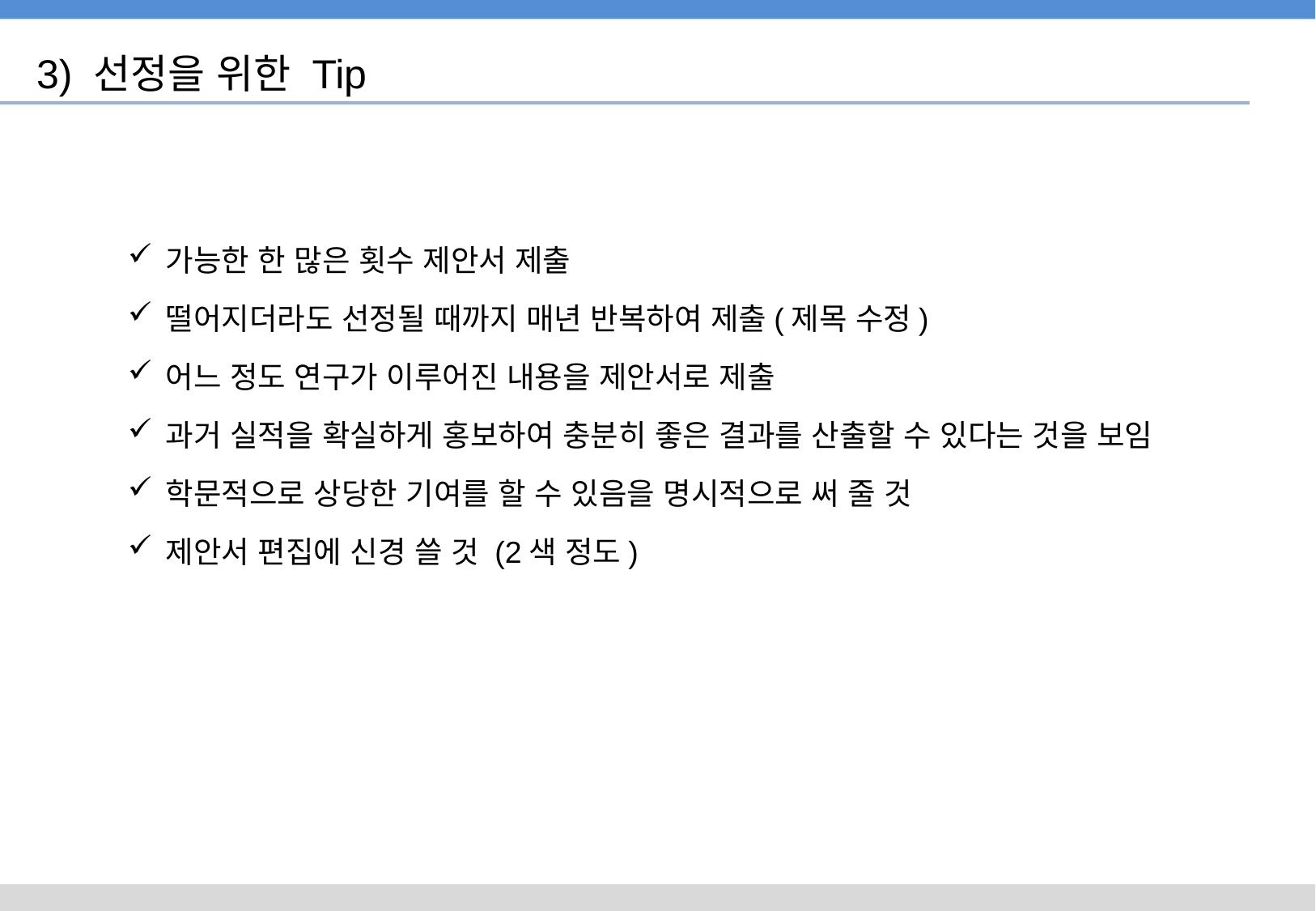

# 3) 선정을 위한 Tip
가능한 한 많은 횟수 제안서 제출
떨어지더라도 선정될 때까지 매년 반복하여 제출(제목 수정)
어느 정도 연구가 이루어진 내용을 제안서로 제출
과거 실적을 확실하게 홍보하여 충분히 좋은 결과를 산출할 수 있다는 것을 보임
학문적으로 상당한 기여를 할 수 있음을 명시적으로 써 줄 것
제안서 편집에 신경 쓸 것 (2색 정도)